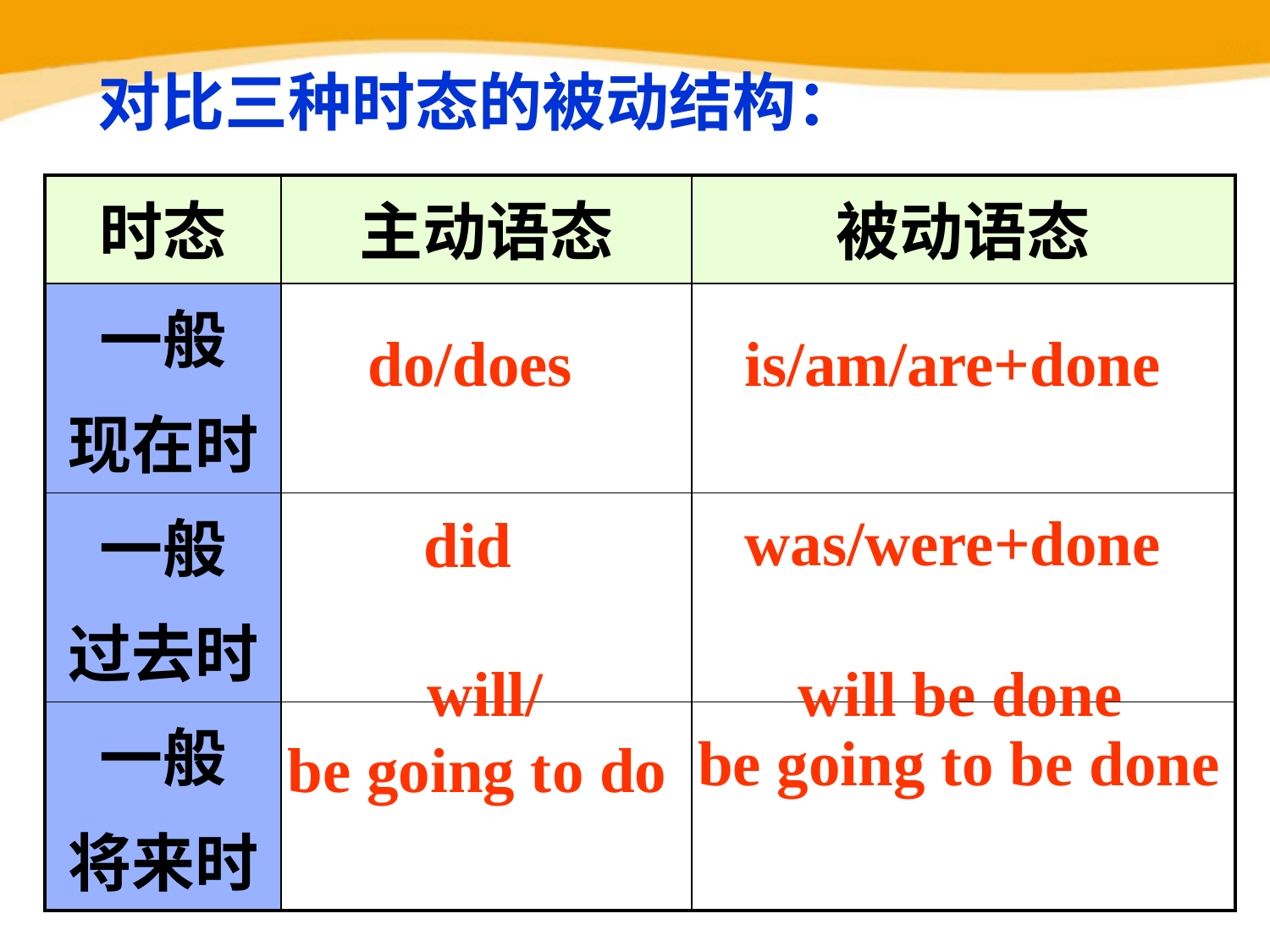

对比三种时态的被动结构：
| 时态 | 主动语态 | 被动语态 |
| --- | --- | --- |
| 一般 现在时 |  |  |
| 一般 过去时 |  |  |
| 一般 将来时 |  |  |
do/does
is/am/are+done
was/were+done
did
will/
be going to do
will be done
be going to be done